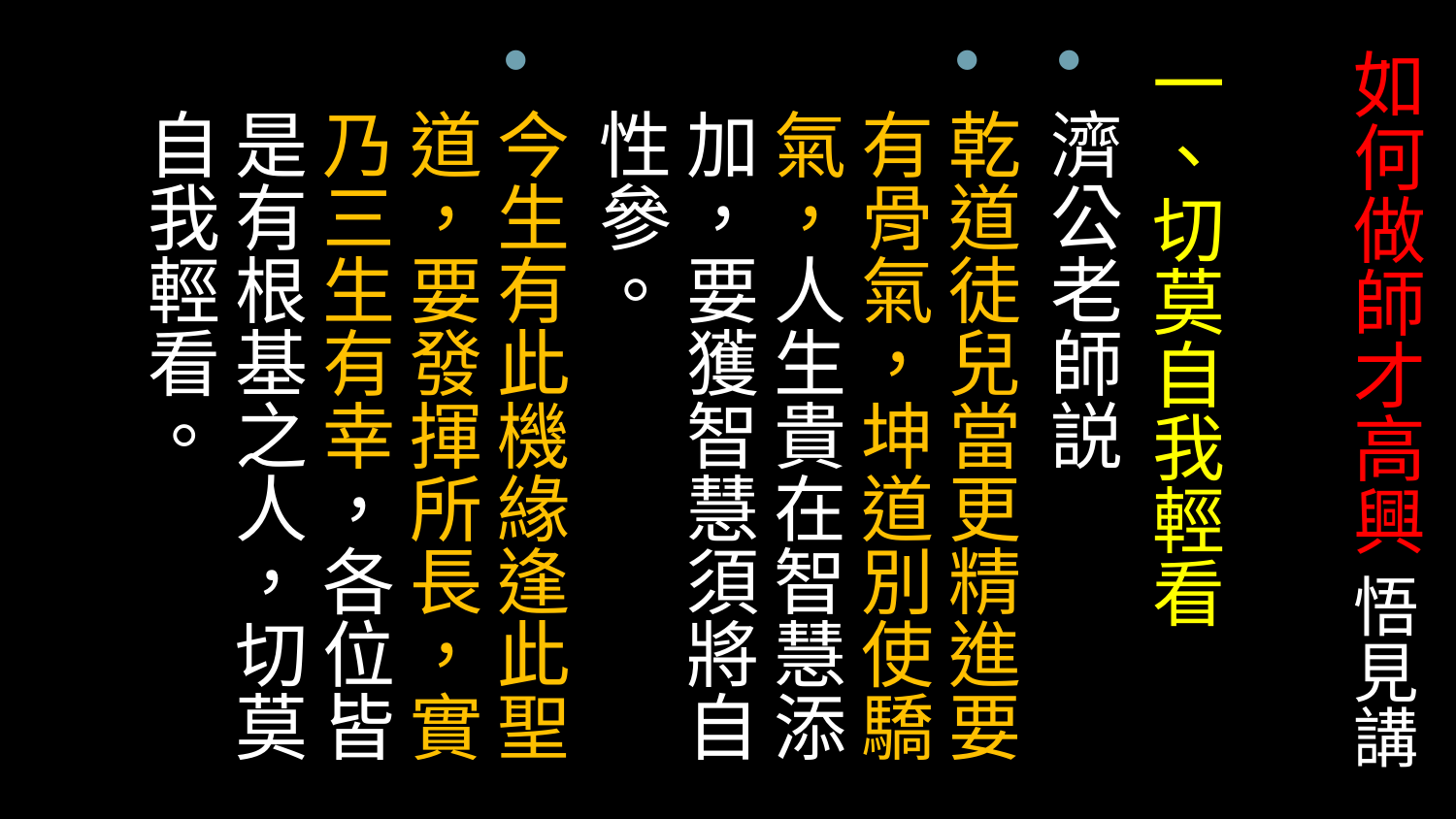

# 如何做師才高興 悟見講
一、切莫自我輕看
濟公老師説
乾道徒兒當更精進要有骨氣，坤道別使驕氣，人生貴在智慧添加，要獲智慧須將自性參。
今生有此機緣逢此聖道，要發揮所長，實乃三生有幸，各位皆是有根基之人，切莫自我輕看。